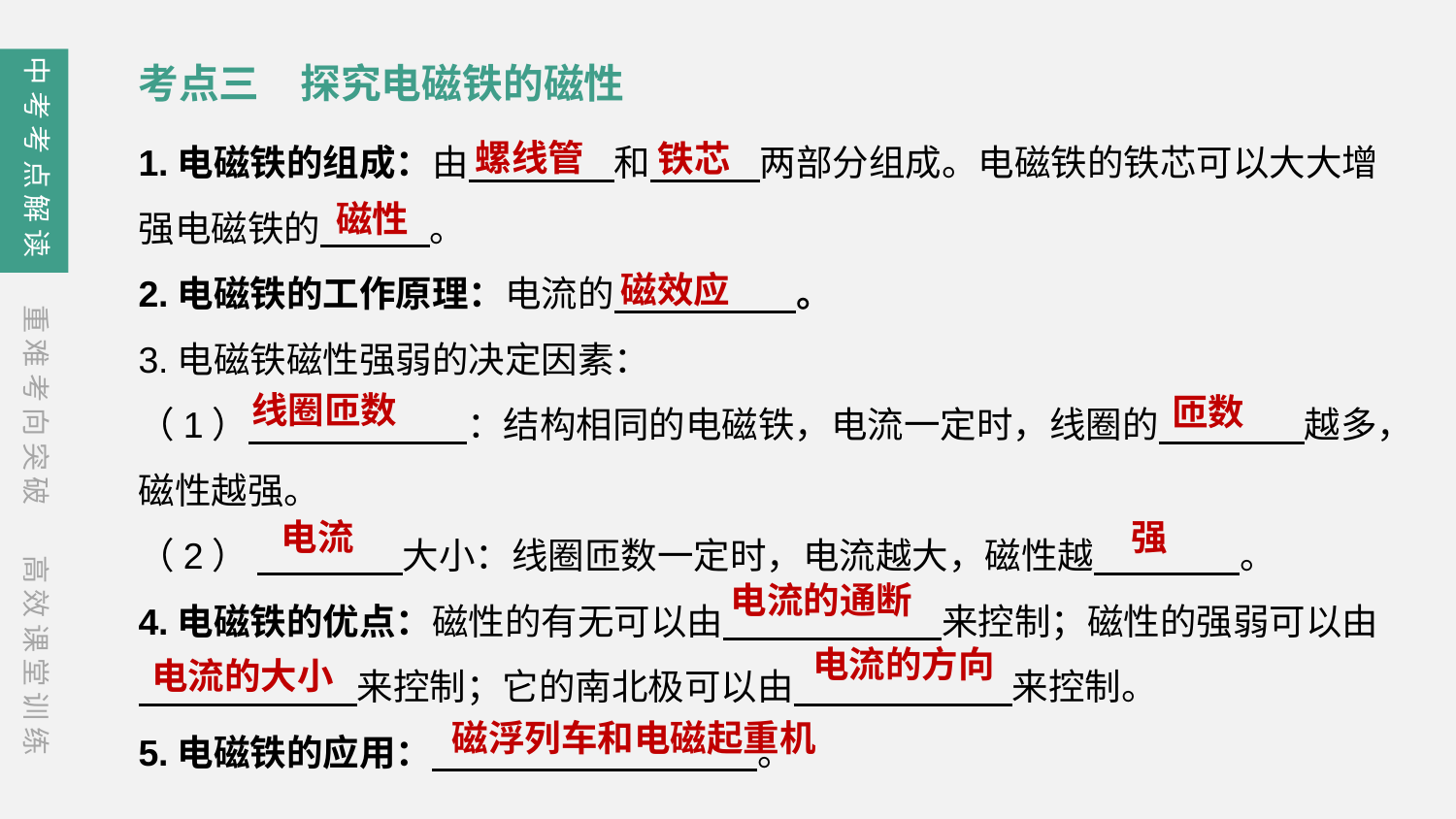

中考考点解读

考点三　探究电磁铁的磁性
螺线管
铁芯
1.电磁铁的组成：由　　　　和　　　两部分组成。电磁铁的铁芯可以大大增强电磁铁的　　　。
2.电磁铁的工作原理：电流的　　　　　。
3.电磁铁磁性强弱的决定因素：
（1）　　　　　　：结构相同的电磁铁，电流一定时，线圈的　　　　越多，磁性越强。
（2） 　　　　大小：线圈匝数一定时，电流越大，磁性越　　　　。
4.电磁铁的优点：磁性的有无可以由　　　　　　来控制；磁性的强弱可以由
　　　　　　来控制；它的南北极可以由　　　　　　来控制。
5.电磁铁的应用：　                                   。
磁性
磁效应
重难考向突破
线圈匝数
匝数
电流
强
高效课堂训练
电流的通断
电流的方向
电流的大小
磁浮列车和电磁起重机